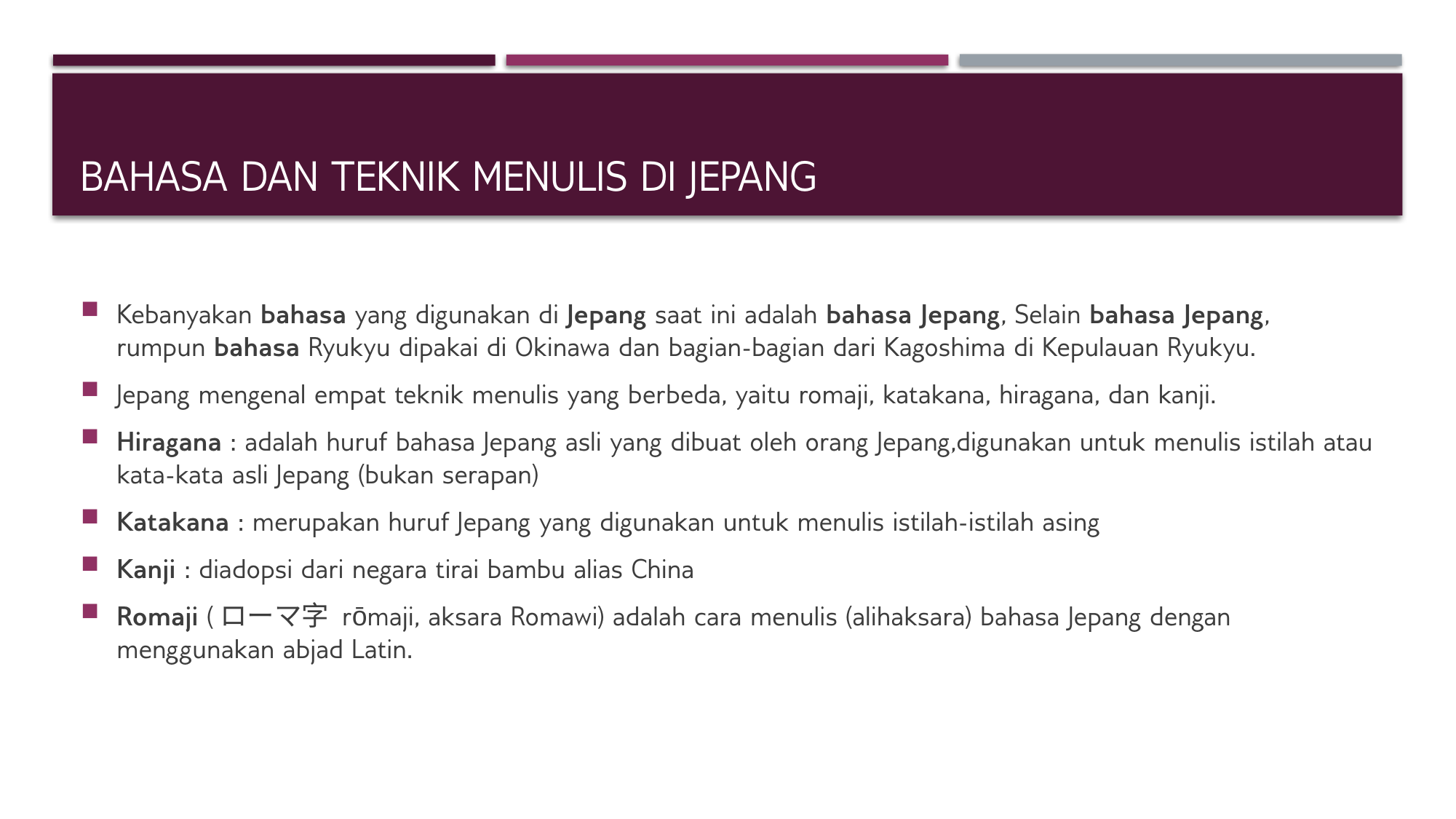

# Bahasa dan teknik menulis di jepang
Kebanyakan bahasa yang digunakan di Jepang saat ini adalah bahasa Jepang, Selain bahasa Jepang, rumpun bahasa Ryukyu dipakai di Okinawa dan bagian-bagian dari Kagoshima di Kepulauan Ryukyu.
Jepang mengenal empat teknik menulis yang berbeda, yaitu romaji, katakana, hiragana, dan kanji.
Hiragana : adalah huruf bahasa Jepang asli yang dibuat oleh orang Jepang,digunakan untuk menulis istilah atau kata-kata asli Jepang (bukan serapan)
Katakana : merupakan huruf Jepang yang digunakan untuk menulis istilah-istilah asing
Kanji : diadopsi dari negara tirai bambu alias China
Romaji (ローマ字 rōmaji, aksara Romawi) adalah cara menulis (alihaksara) bahasa Jepang dengan menggunakan abjad Latin.